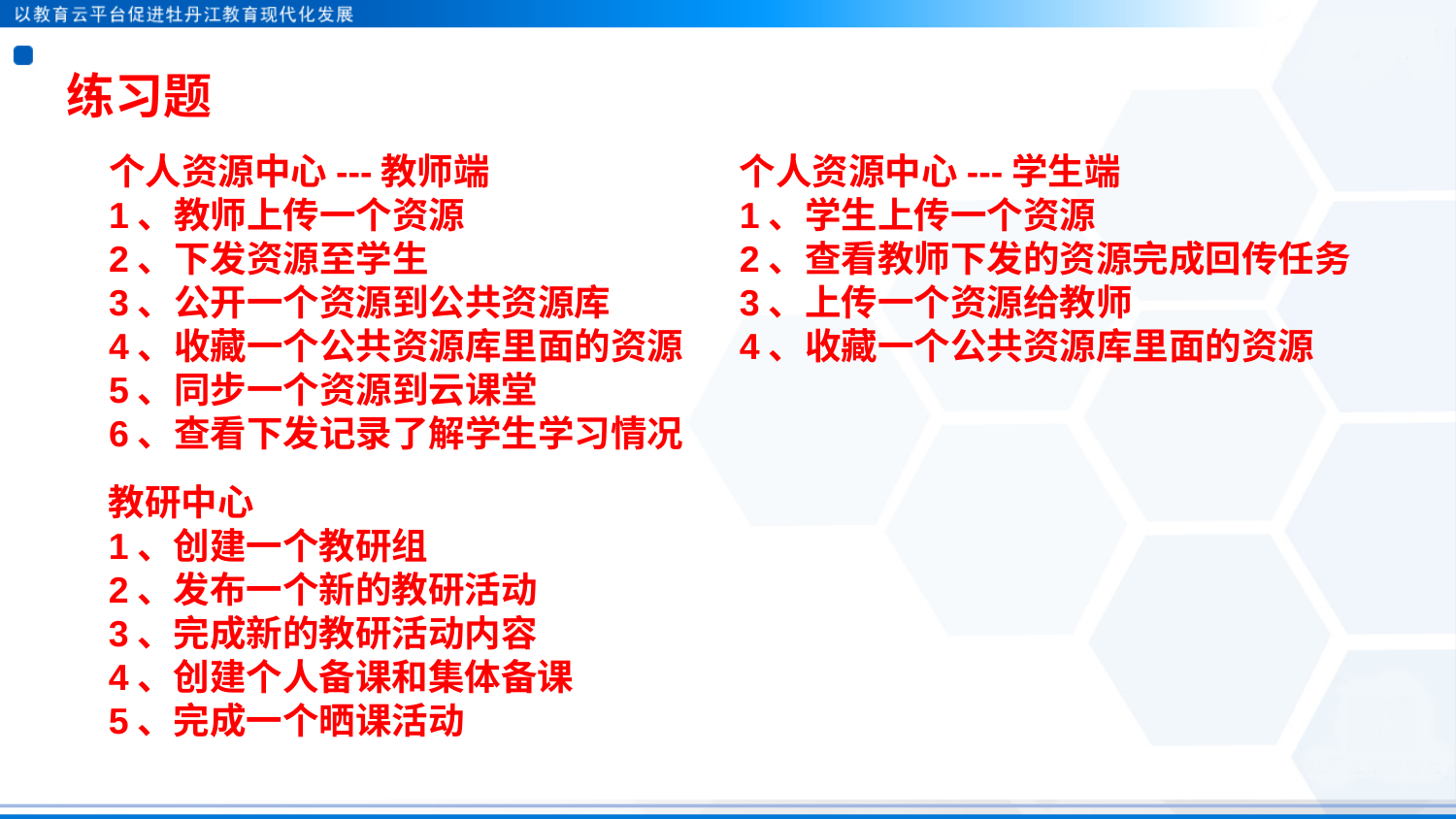

练习题
个人资源中心---教师端
1、教师上传一个资源
2、下发资源至学生
3、公开一个资源到公共资源库
4、收藏一个公共资源库里面的资源
5、同步一个资源到云课堂
6、查看下发记录了解学生学习情况
个人资源中心---学生端
1、学生上传一个资源
2、查看教师下发的资源完成回传任务
3、上传一个资源给教师
4、收藏一个公共资源库里面的资源
教研中心
1、创建一个教研组
2、发布一个新的教研活动
3、完成新的教研活动内容
4、创建个人备课和集体备课
5、完成一个晒课活动